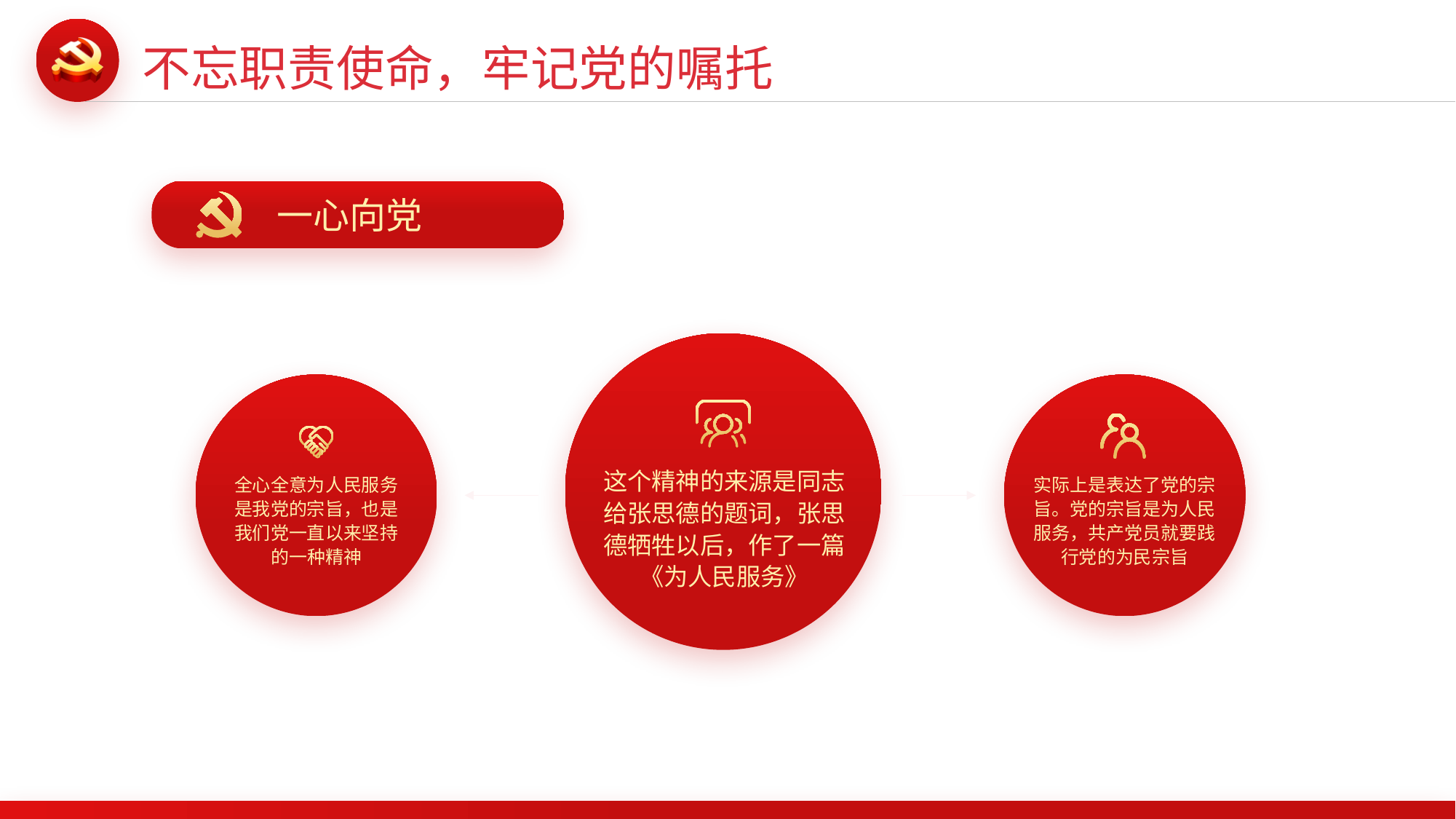

不忘职责使命，牢记党的嘱托
一心向党

这个精神的来源是同志给张思德的题词，张思德牺牲以后，作了一篇《为人民服务》
全心全意为人民服务是我党的宗旨，也是我们党一直以来坚持的一种精神
实际上是表达了党的宗旨。党的宗旨是为人民服务，共产党员就要践行党的为民宗旨